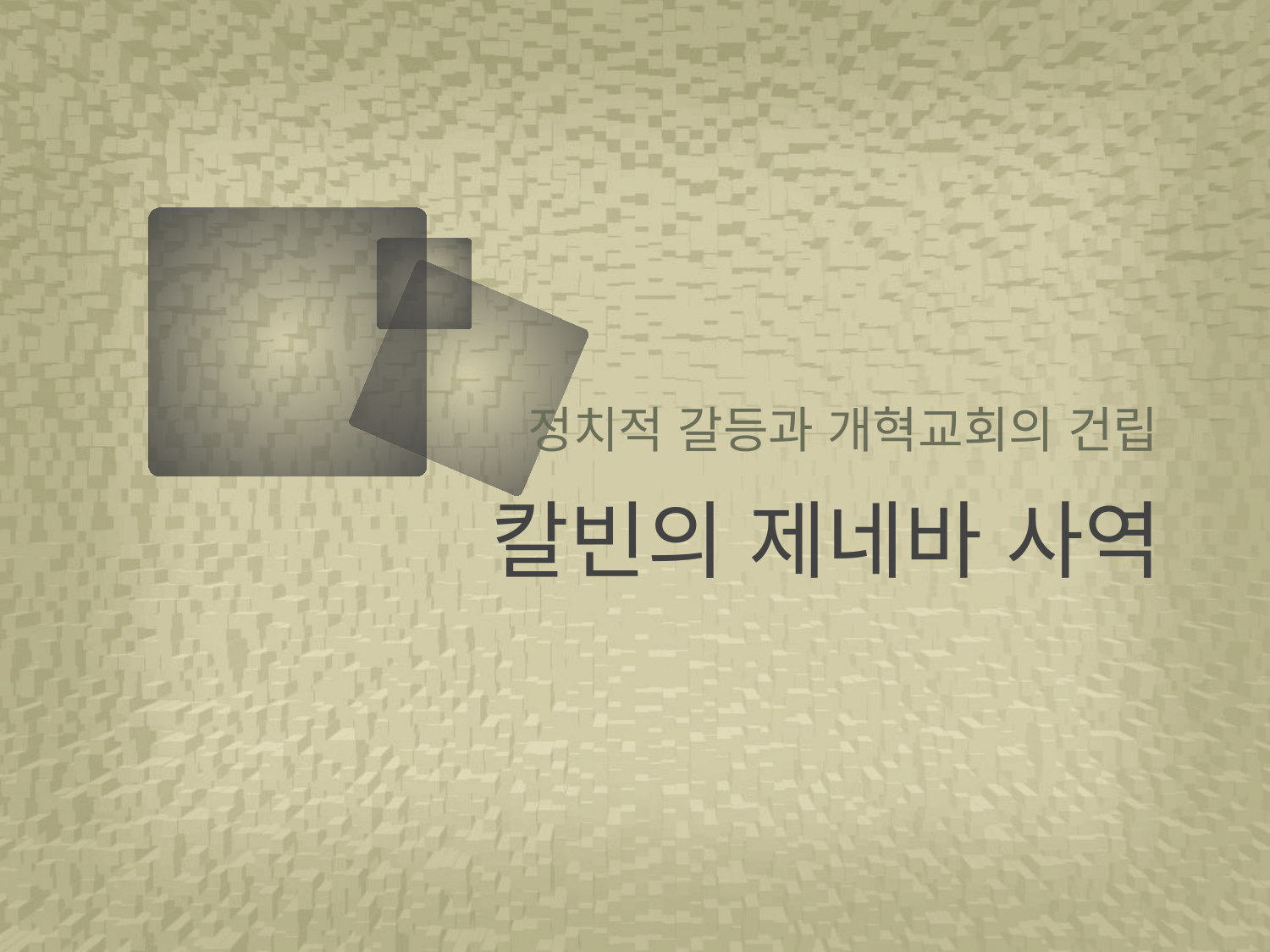

정치적 갈등과 개혁교회의 건립
# 칼빈의 제네바 사역